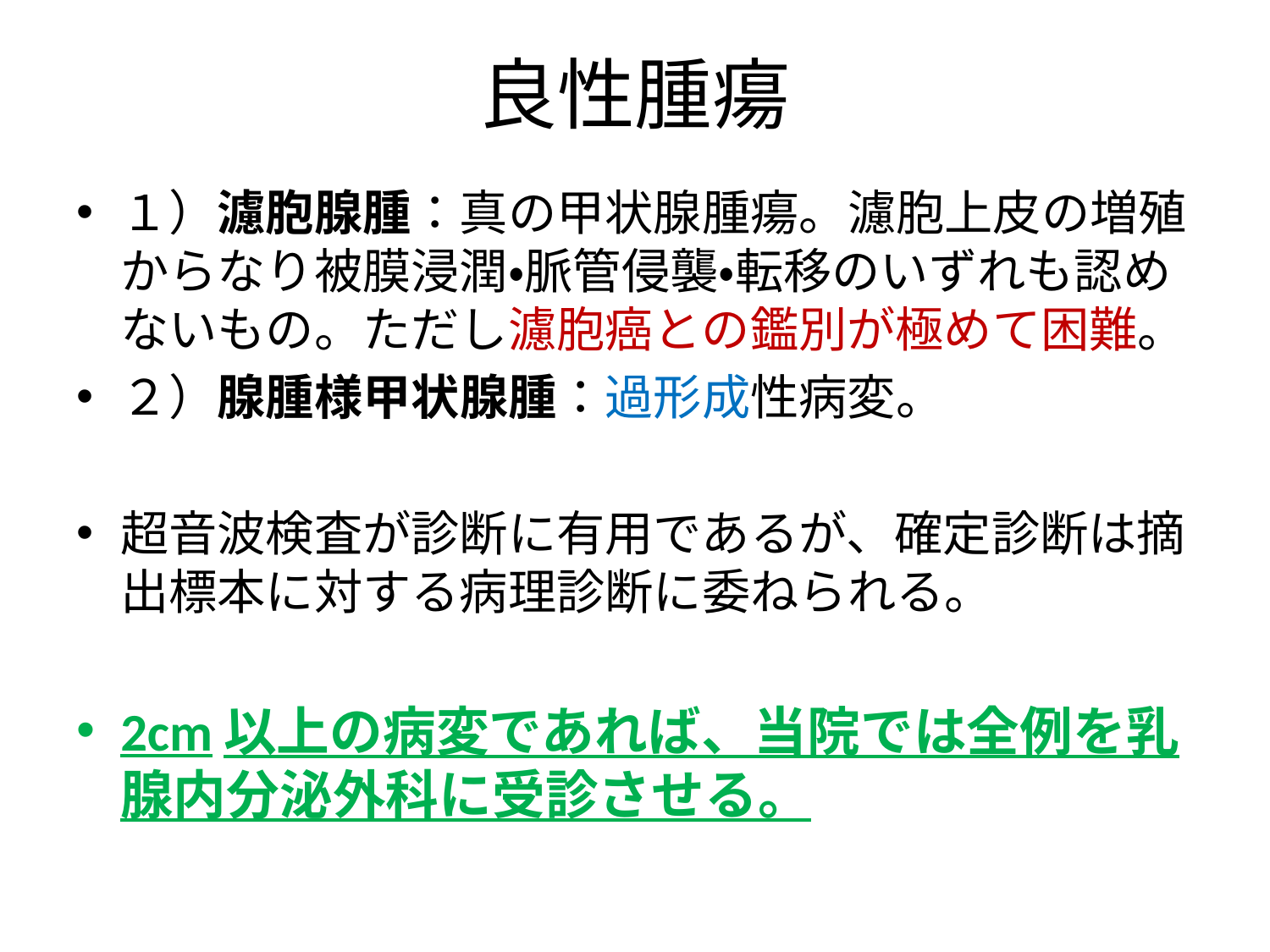

# 良性腫瘍
１）濾胞腺腫：真の甲状腺腫瘍。濾胞上皮の増殖からなり被膜浸潤・脈管侵襲・転移のいずれも認めないもの。ただし濾胞癌との鑑別が極めて困難。
２）腺腫様甲状腺腫：過形成性病変。

超音波検査が診断に有用であるが、確定診断は摘出標本に対する病理診断に委ねられる。

2cm以上の病変であれば、当院では全例を乳腺内分泌外科に受診させる。